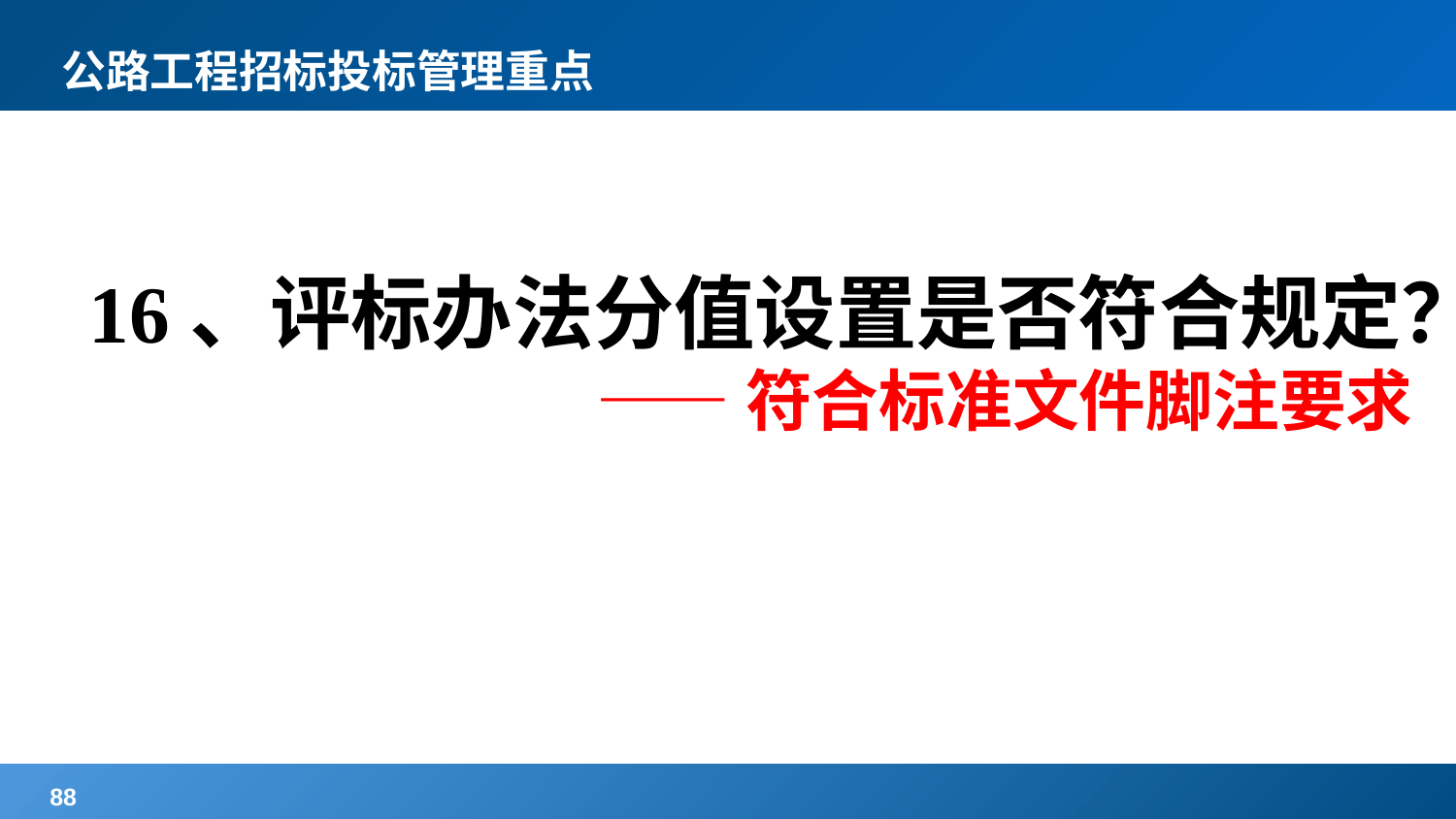

# 公路工程招标投标管理重点
16、评标办法分值设置是否符合规定？
——符合标准文件脚注要求